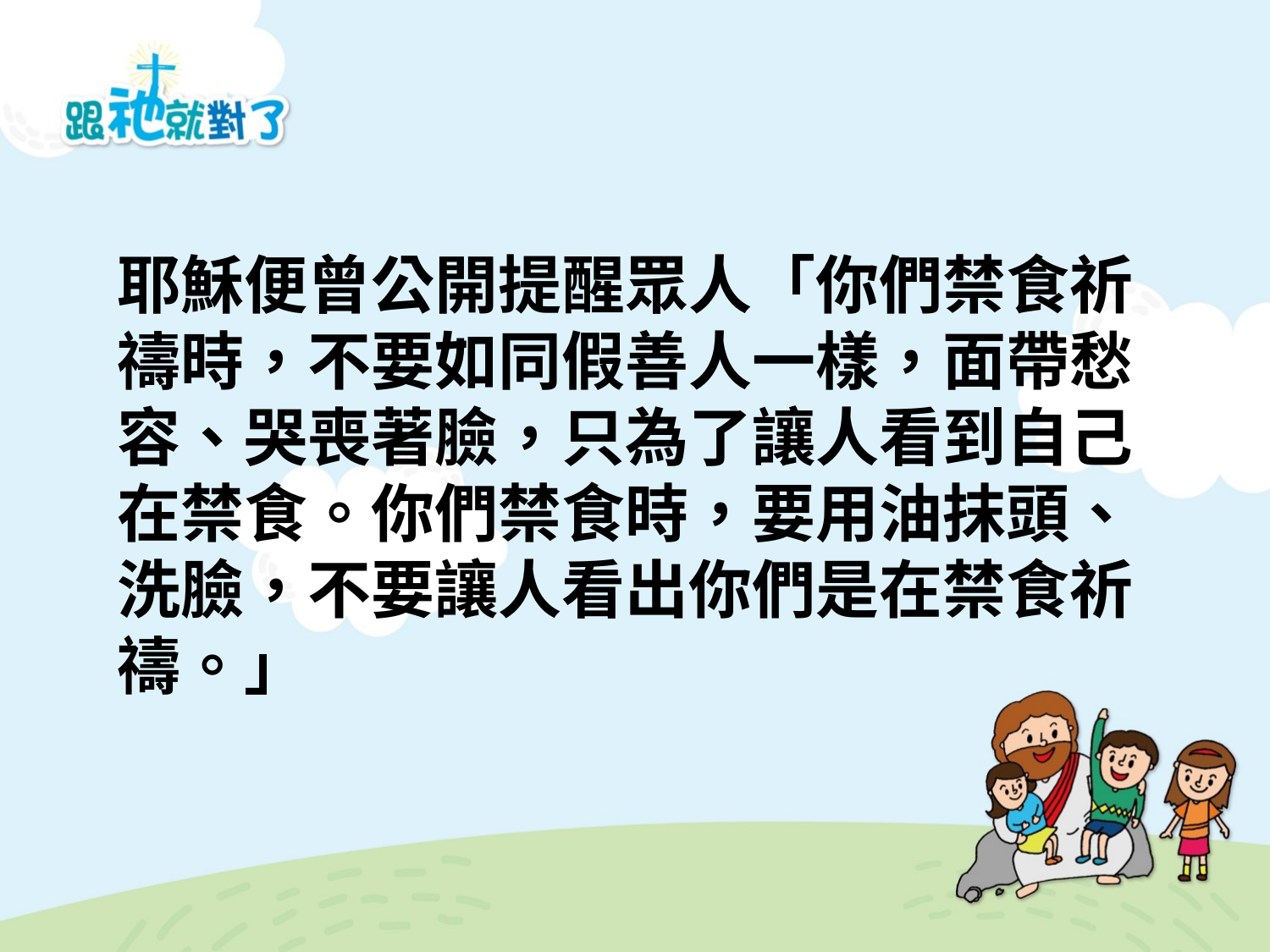

耶穌便曾公開提醒眾人「你們禁食祈禱時，不要如同假善人一樣，面帶愁容、哭喪著臉，只為了讓人看到自己在禁食。你們禁食時，要用油抹頭、洗臉，不要讓人看出你們是在禁食祈禱。」